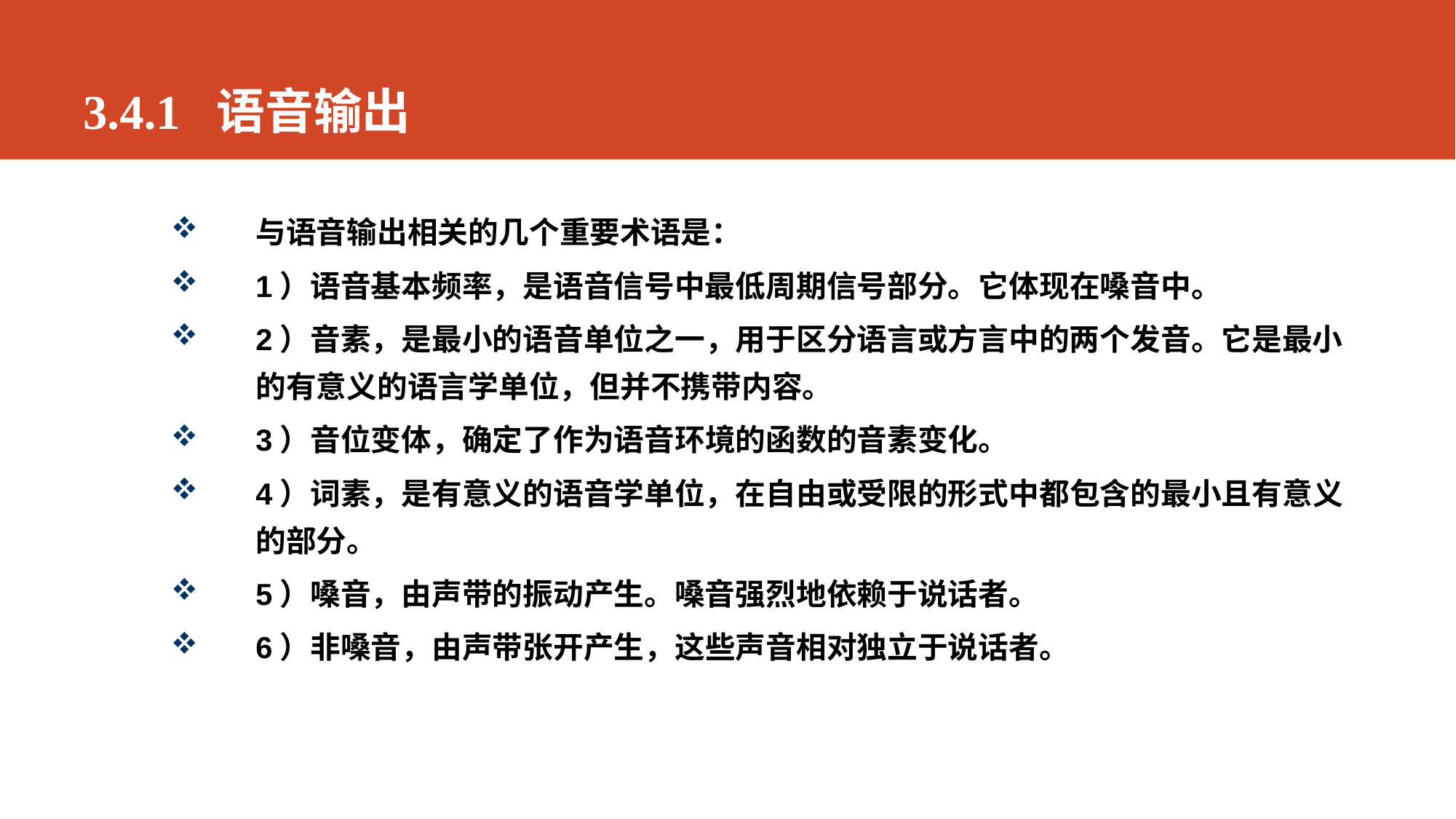

# 3.4.1  语音输出
与语音输出相关的几个重要术语是：
1）语音基本频率，是语音信号中最低周期信号部分。它体现在嗓音中。
2）音素，是最小的语音单位之一，用于区分语言或方言中的两个发音。它是最小的有意义的语言学单位，但并不携带内容。
3）音位变体，确定了作为语音环境的函数的音素变化。
4）词素，是有意义的语音学单位，在自由或受限的形式中都包含的最小且有意义的部分。
5）嗓音，由声带的振动产生。嗓音强烈地依赖于说话者。
6）非嗓音，由声带张开产生，这些声音相对独立于说话者。